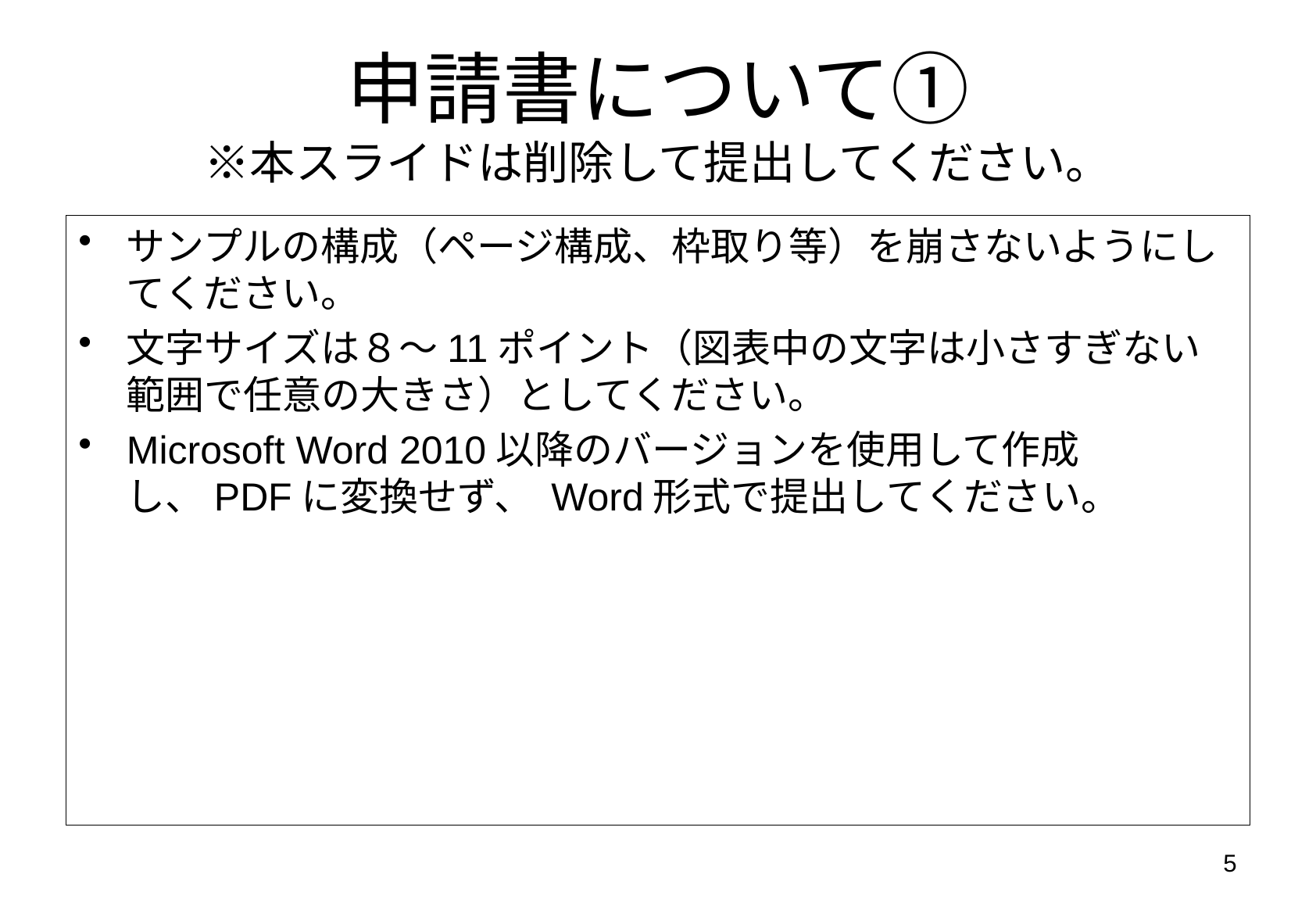

# 申請書について① ※本スライドは削除して提出してください。
サンプルの構成（ページ構成、枠取り等）を崩さないようにしてください。
文字サイズは８～11ポイント（図表中の文字は小さすぎない範囲で任意の大きさ）としてください。
Microsoft Word 2010以降のバージョンを使用して作成し、PDFに変換せず、 Word形式で提出してください。
5